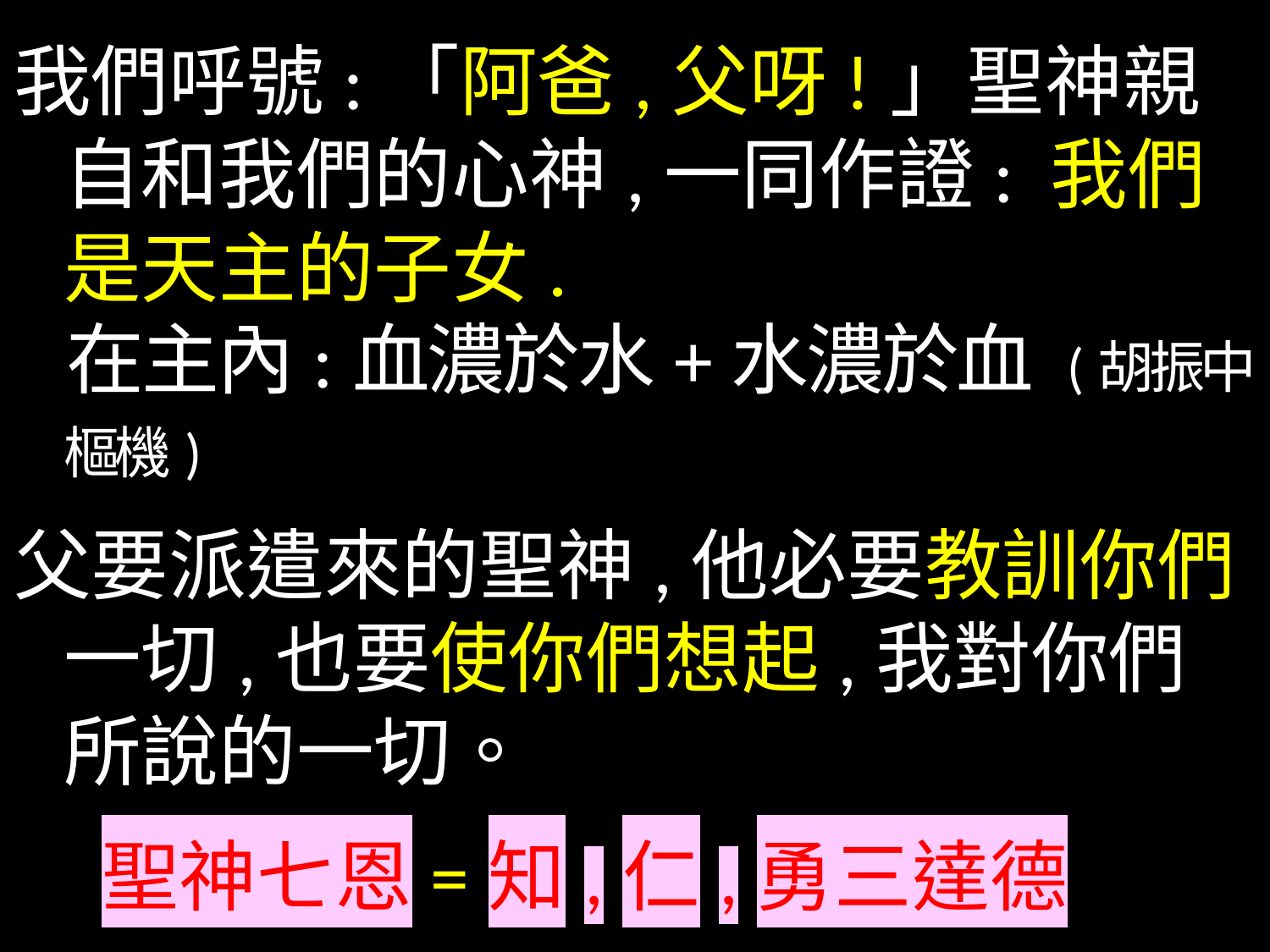

我們呼號:「阿爸,父呀!」聖神親自和我們的心神,一同作證: 我們是天主的子女.
  在主內:血濃於水+水濃於血 (胡振中樞機)
父要派遣來的聖神,他必要教訓你們一切,也要使你們想起,我對你們所說的一切。
    聖神七恩=知,仁,勇三達德